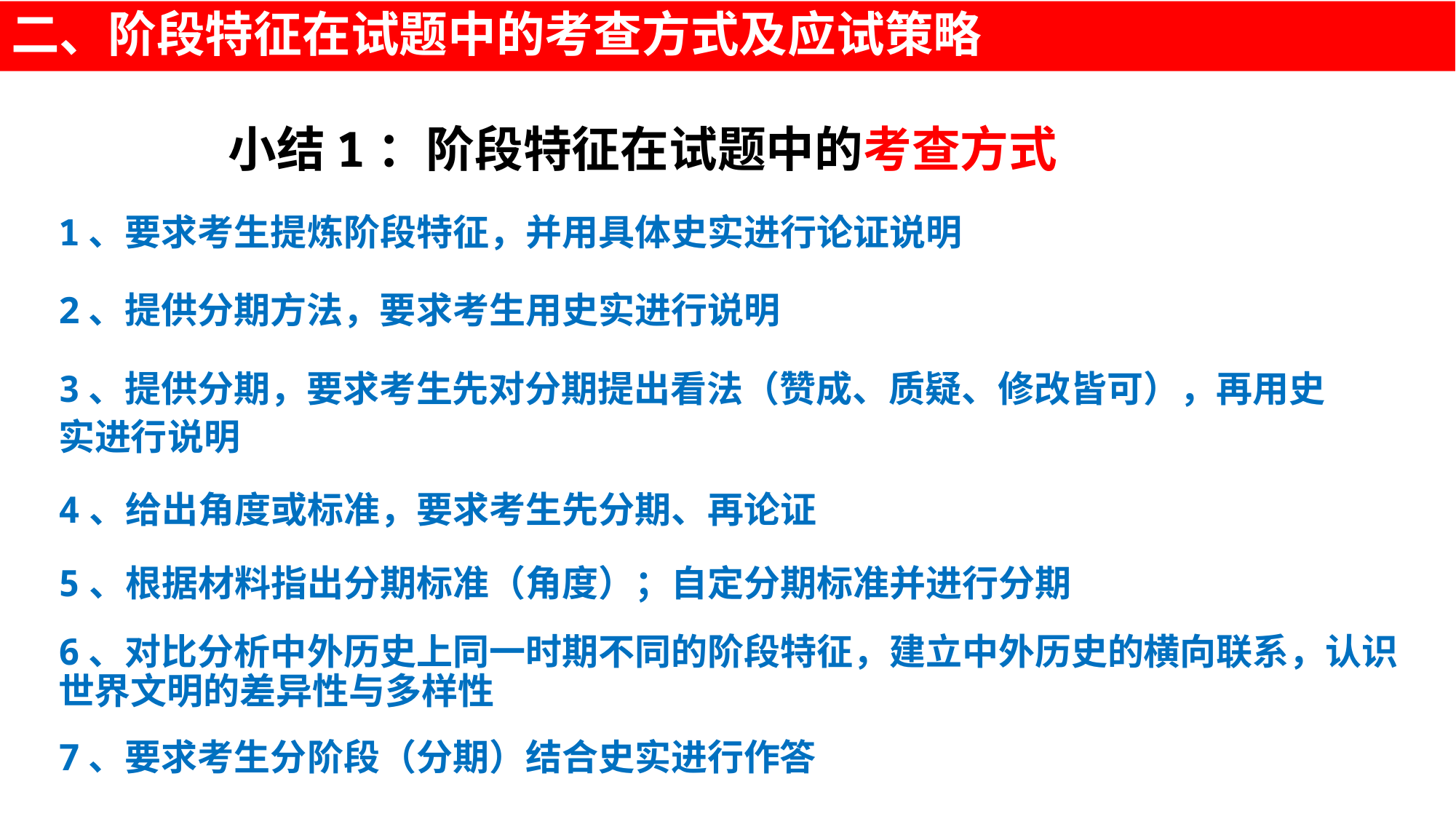

二、阶段特征在试题中的考查方式及应试策略
小结1：阶段特征在试题中的考查方式
1、要求考生提炼阶段特征，并用具体史实进行论证说明
2、提供分期方法，要求考生用史实进行说明
3、提供分期，要求考生先对分期提出看法（赞成、质疑、修改皆可），再用史实进行说明
4、给出角度或标准，要求考生先分期、再论证
5、根据材料指出分期标准（角度）；自定分期标准并进行分期
6、对比分析中外历史上同一时期不同的阶段特征，建立中外历史的横向联系，认识世界文明的差异性与多样性
7、要求考生分阶段（分期）结合史实进行作答